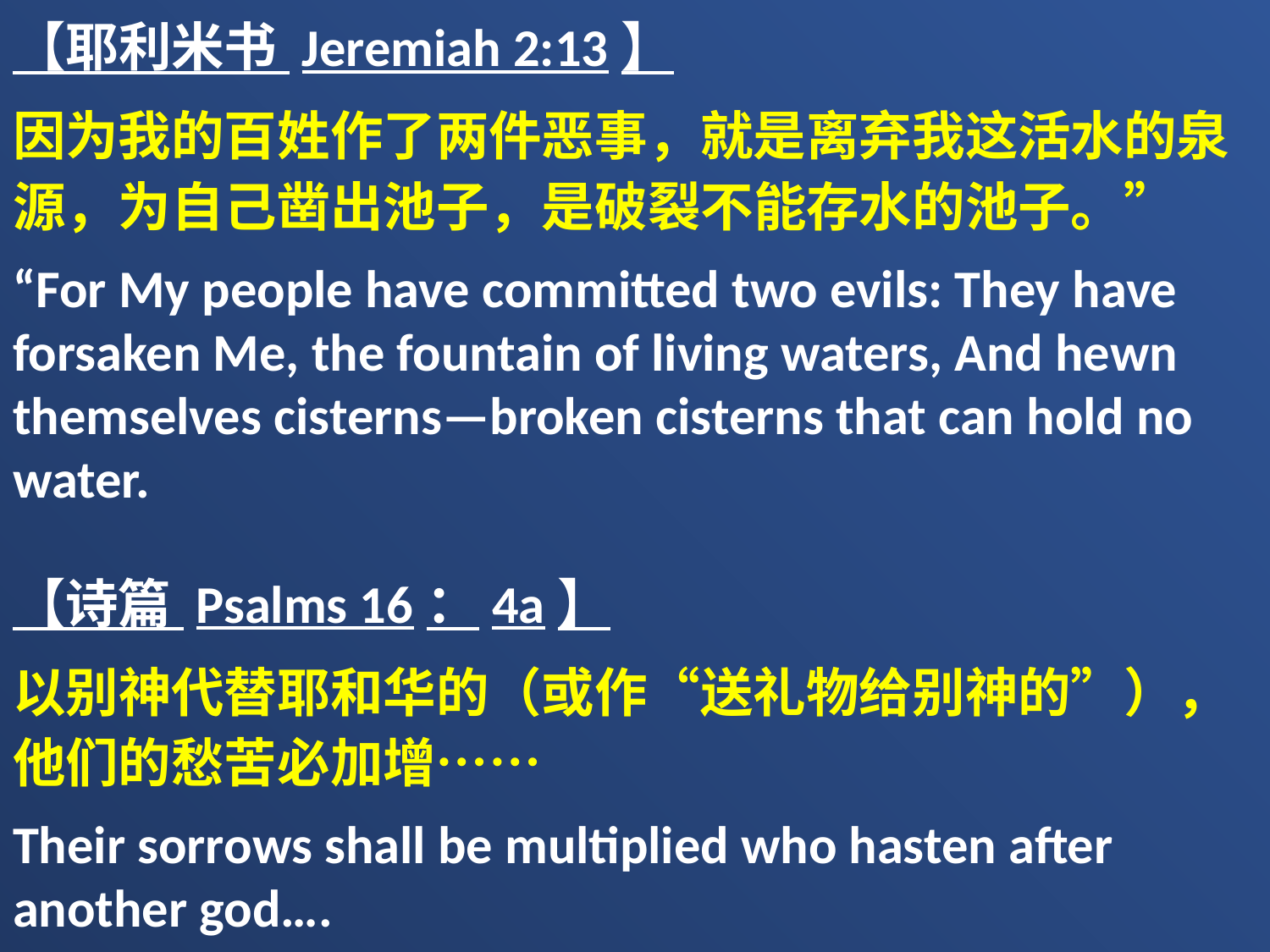

【耶利米书 Jeremiah 2:13】
因为我的百姓作了两件恶事，就是离弃我这活水的泉源，为自己凿出池子，是破裂不能存水的池子。”
“For My people have committed two evils: They have forsaken Me, the fountain of living waters, And hewn themselves cisterns—broken cisterns that can hold no water.

【诗篇 Psalms 16：4a】
以别神代替耶和华的（或作“送礼物给别神的”），他们的愁苦必加增……
Their sorrows shall be multiplied who hasten after another god….